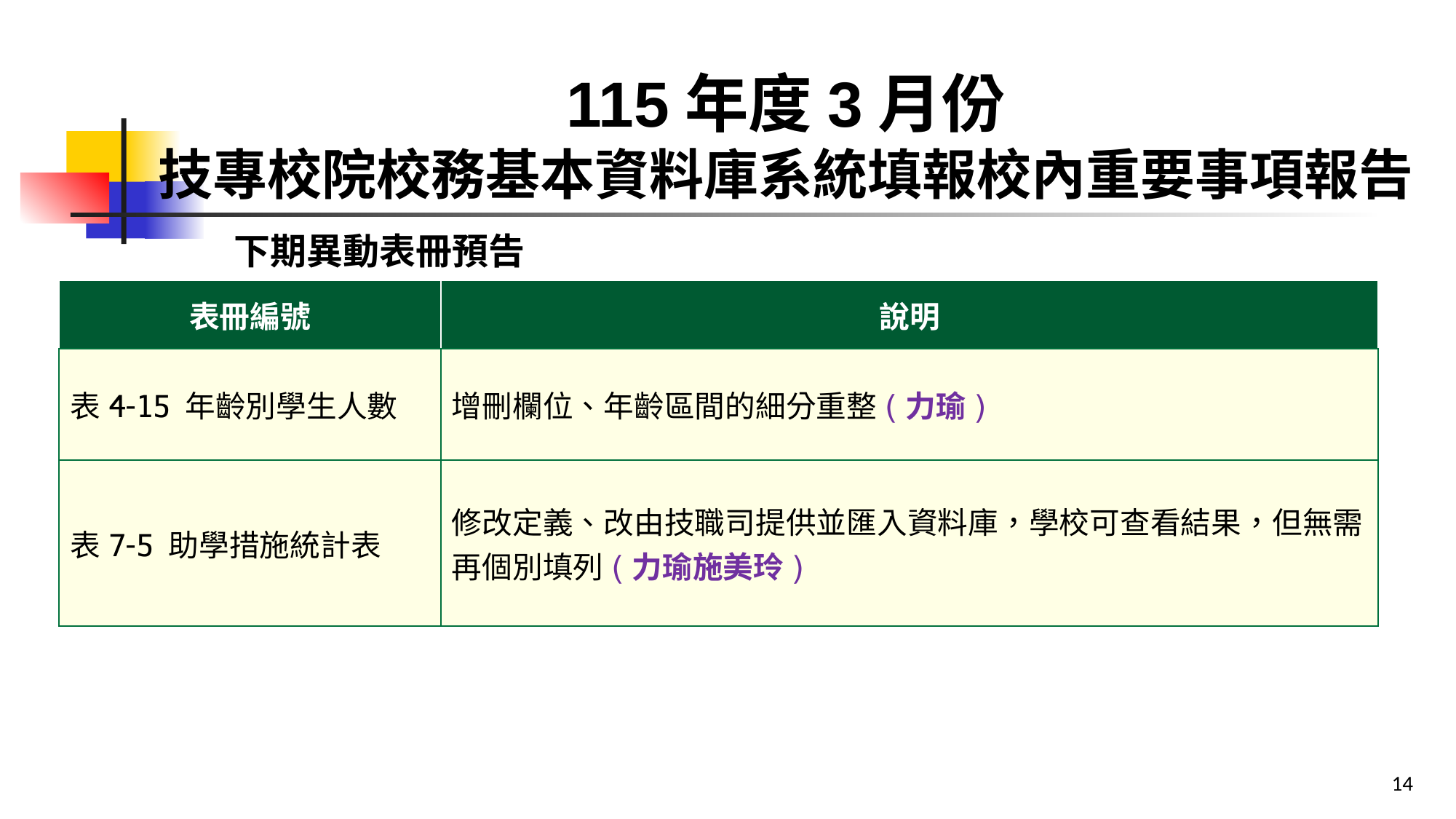

115年度3月份
技專校院校務基本資料庫系統填報校內重要事項報告
下期異動表冊預告
| 表冊編號 | 說明 |
| --- | --- |
| 表4-15 年齡別學生人數 | 增刪欄位、年齡區間的細分重整(力瑜) |
| 表7-5 助學措施統計表 | 修改定義、改由技職司提供並匯入資料庫，學校可查看結果，但無需再個別填列(力瑜施美玲) |
14